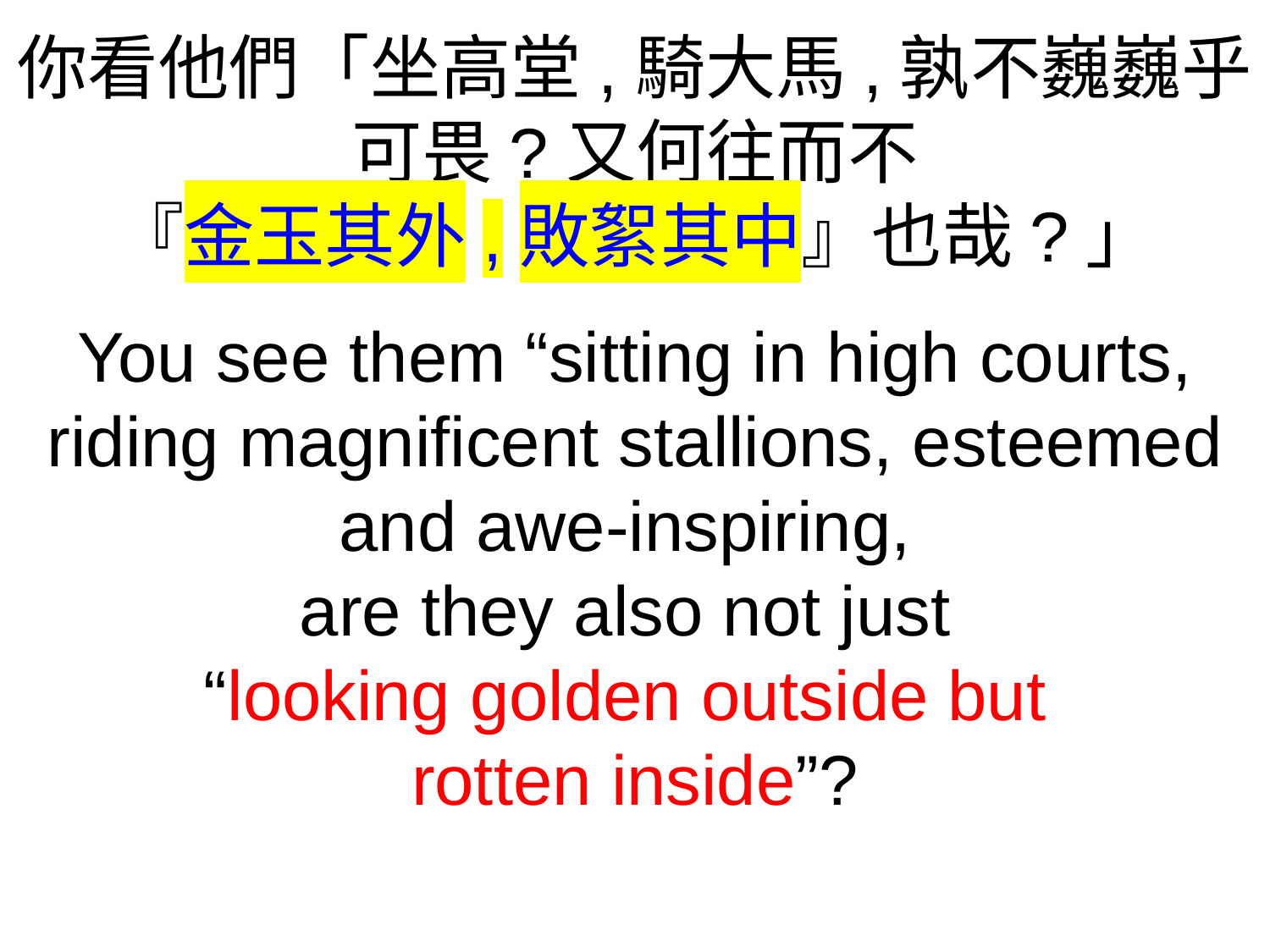

你看他們「坐高堂,騎大馬,孰不巍巍乎
可畏?又何往而不
『金玉其外,敗絮其中』也哉?」
You see them “sitting in high courts, riding magnificent stallions, esteemed and awe-inspiring,
are they also not just
“looking golden outside but
rotten inside”?